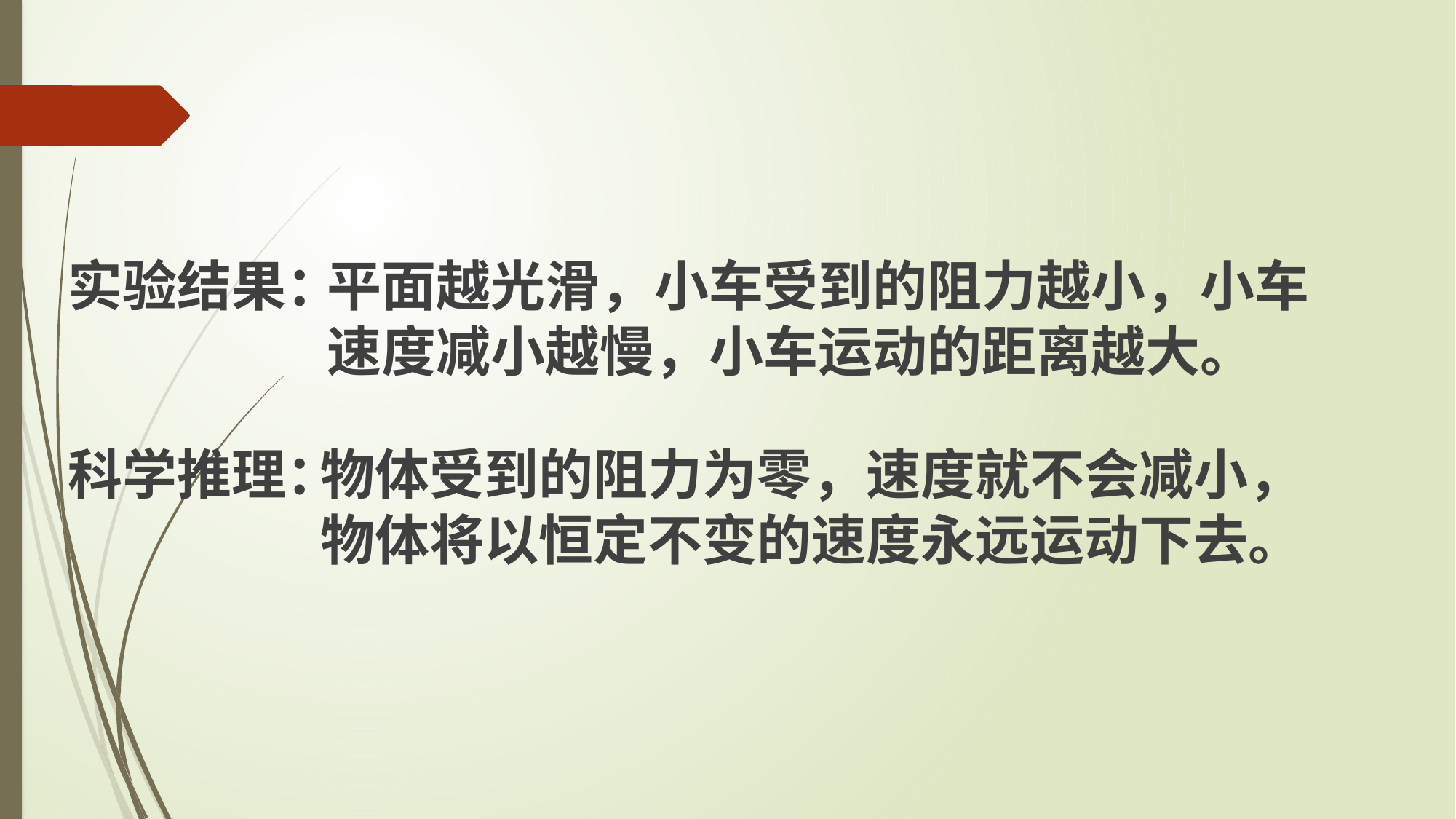

#
实验结果：
平面越光滑，小车受到的阻力越小，小车速度减小越慢，小车运动的距离越大。
科学推理：
物体受到的阻力为零，速度就不会减小，物体将以恒定不变的速度永远运动下去。